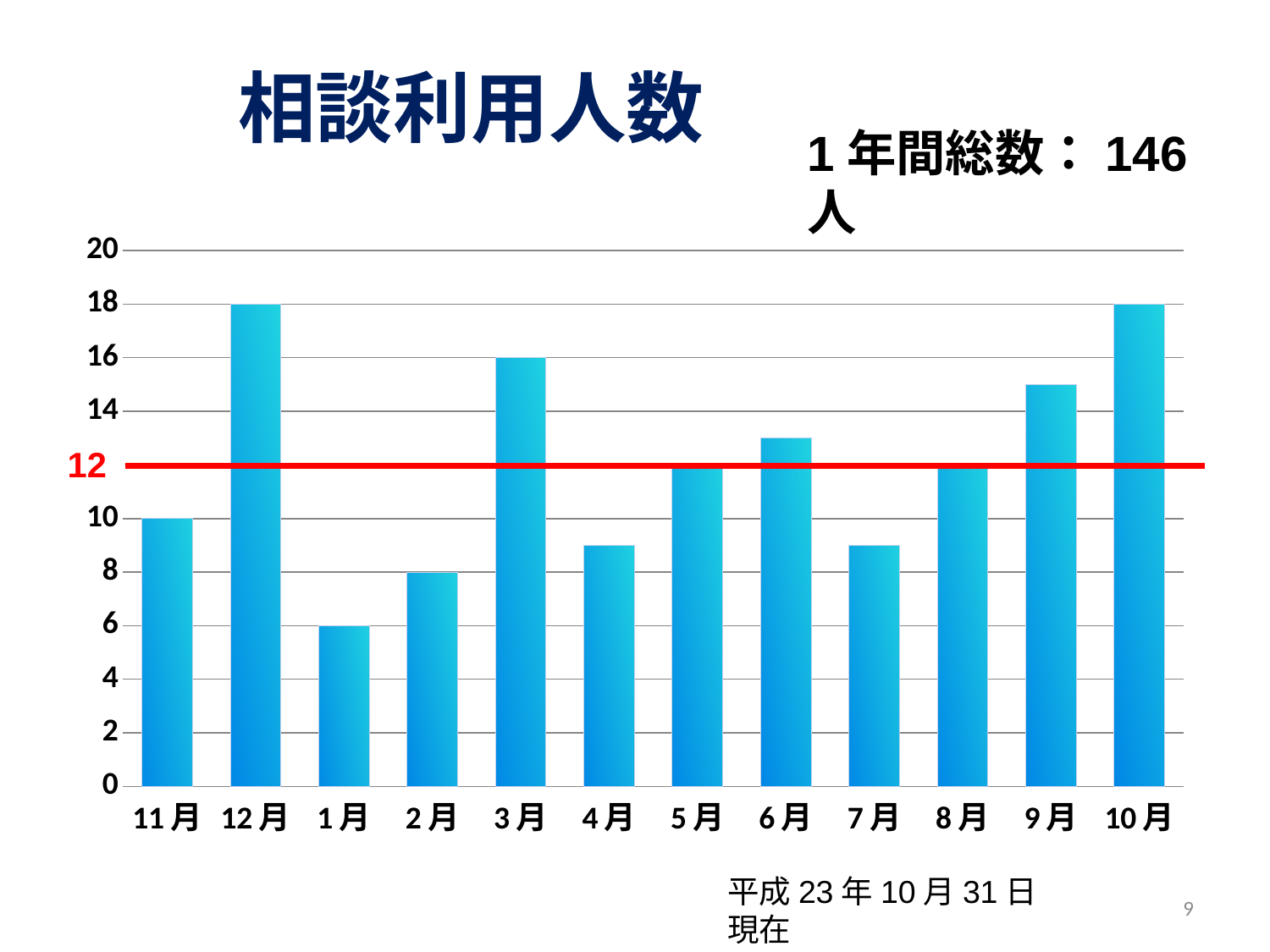

# 相談利用人数
1年間総数：146人

### Chart

| Category |  |
|---|---|
| 11月 | 10.0 |
| 12月 | 18.0 |
| 1月 | 6.0 |
| 2月 | 8.0 |
| 3月 | 16.0 |
| 4月 | 9.0 |
| 5月 | 12.0 |
| 6月 | 13.0 |
| 7月 | 9.0 |
| 8月 | 12.0 |
| 9月 | 15.0 |
| 10月 | 18.0 |
12
平成23年10月31日現在
9